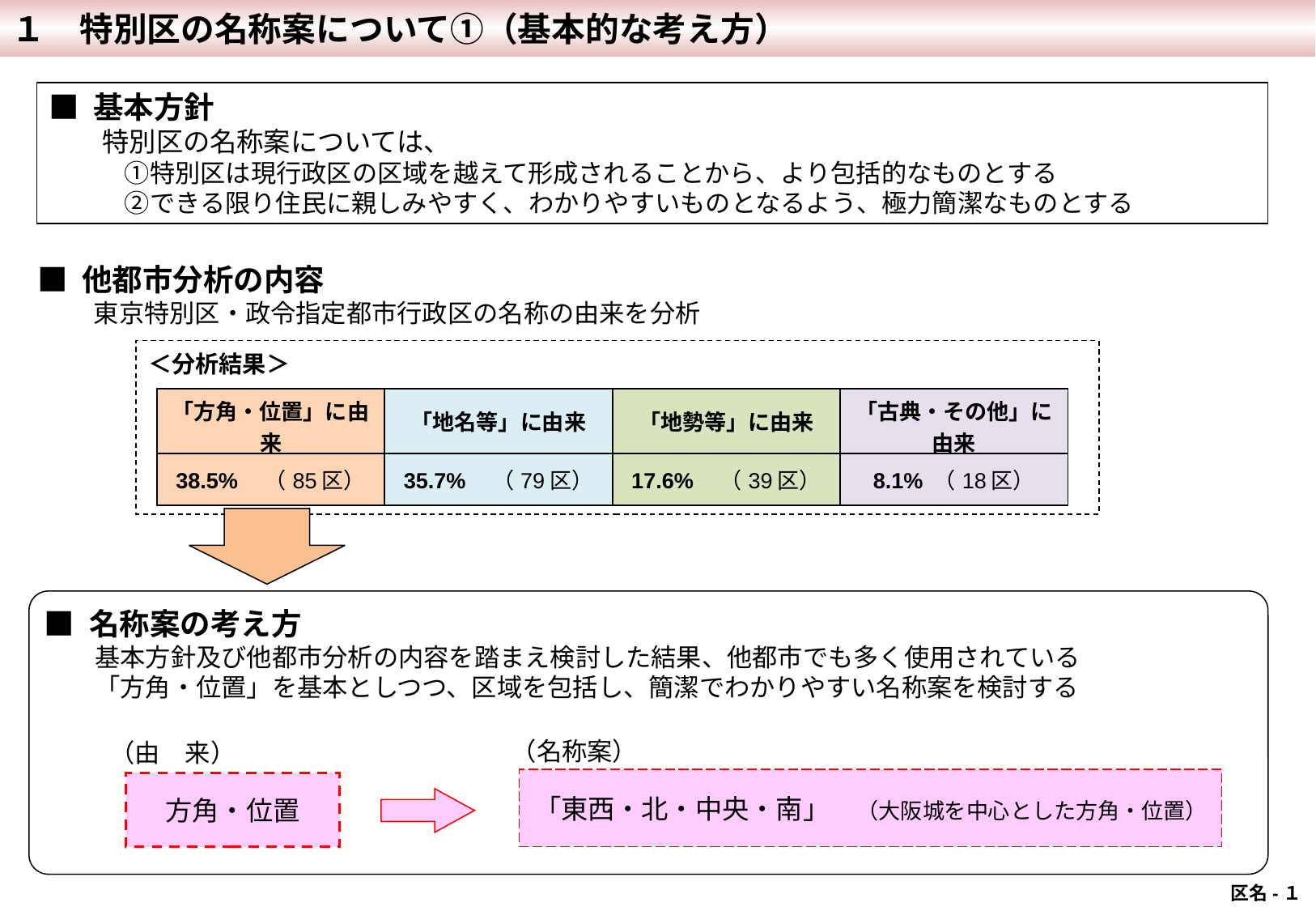

１　特別区の名称案について①（基本的な考え方）
■ 基本方針
　　特別区の名称案については、
　　　①特別区は現行政区の区域を越えて形成されることから、より包括的なものとする
　　　②できる限り住民に親しみやすく、わかりやすいものとなるよう、極力簡潔なものとする
■ 他都市分析の内容
　　 東京特別区・政令指定都市行政区の名称の由来を分析

＜分析結果＞
| 「方角・位置」に由来 | 「地名等」に由来 | 「地勢等」に由来 | 「古典・その他」に由来 |
| --- | --- | --- | --- |
| 38.5%　（85区） | 35.7%　（79区） | 17.6%　（39区） | 8.1% （18区） |

■ 名称案の考え方
　　基本方針及び他都市分析の内容を踏まえ検討した結果、他都市でも多く使用されている
　　「方角・位置」を基本としつつ、区域を包括し、簡潔でわかりやすい名称案を検討する
（名称案）
（由　来）
「東西・北・中央・南」　（大阪城を中心とした方角・位置）
方角・位置

 区名-１